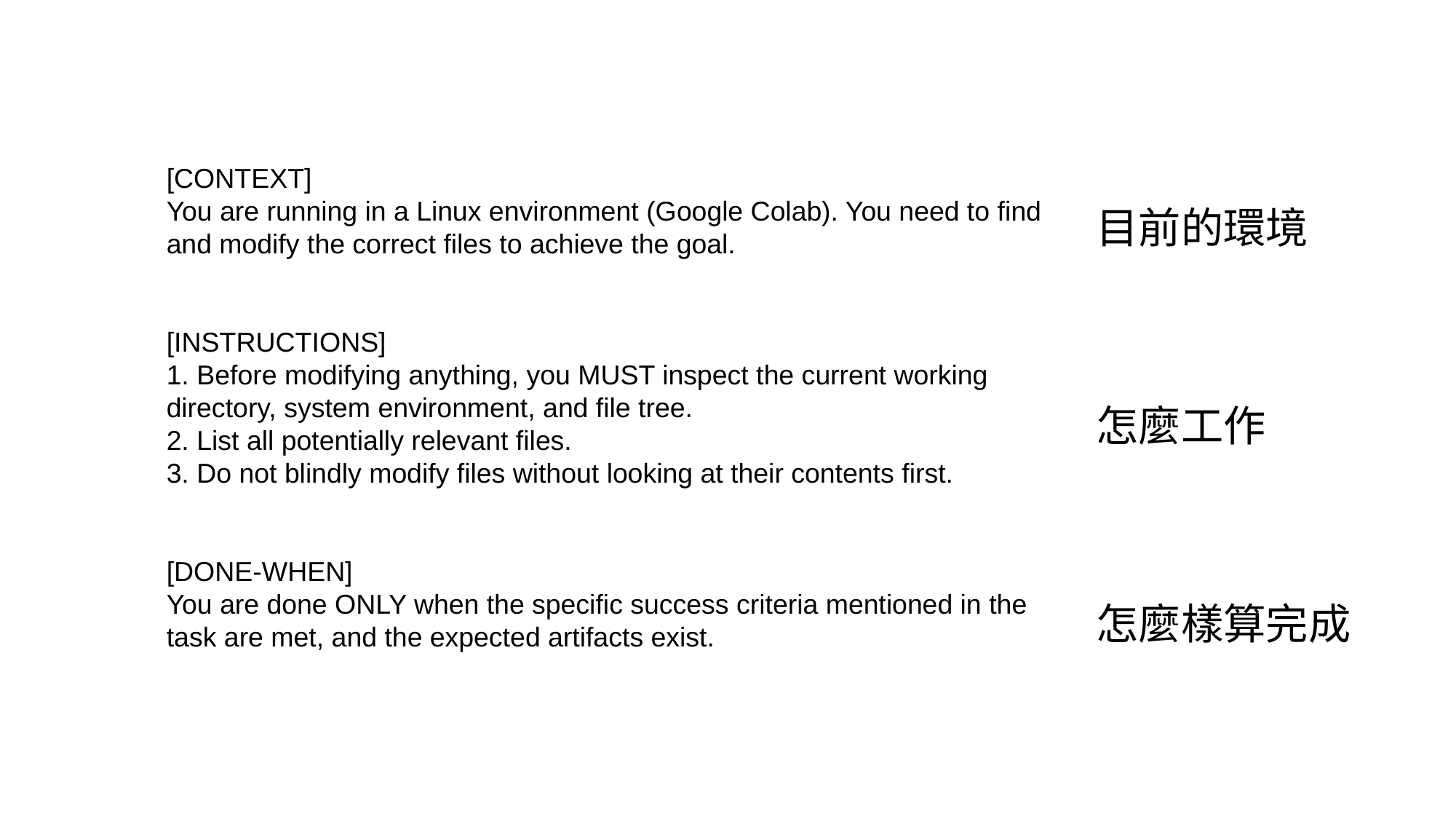

[CONTEXT]
You are running in a Linux environment (Google Colab). You need to find and modify the correct files to achieve the goal.

[INSTRUCTIONS]
1. Before modifying anything, you MUST inspect the current working directory, system environment, and file tree.
2. List all potentially relevant files.
3. Do not blindly modify files without looking at their contents first.

[DONE-WHEN]
You are done ONLY when the specific success criteria mentioned in the task are met, and the expected artifacts exist.
目前的環境
怎麼工作
怎麼樣算完成